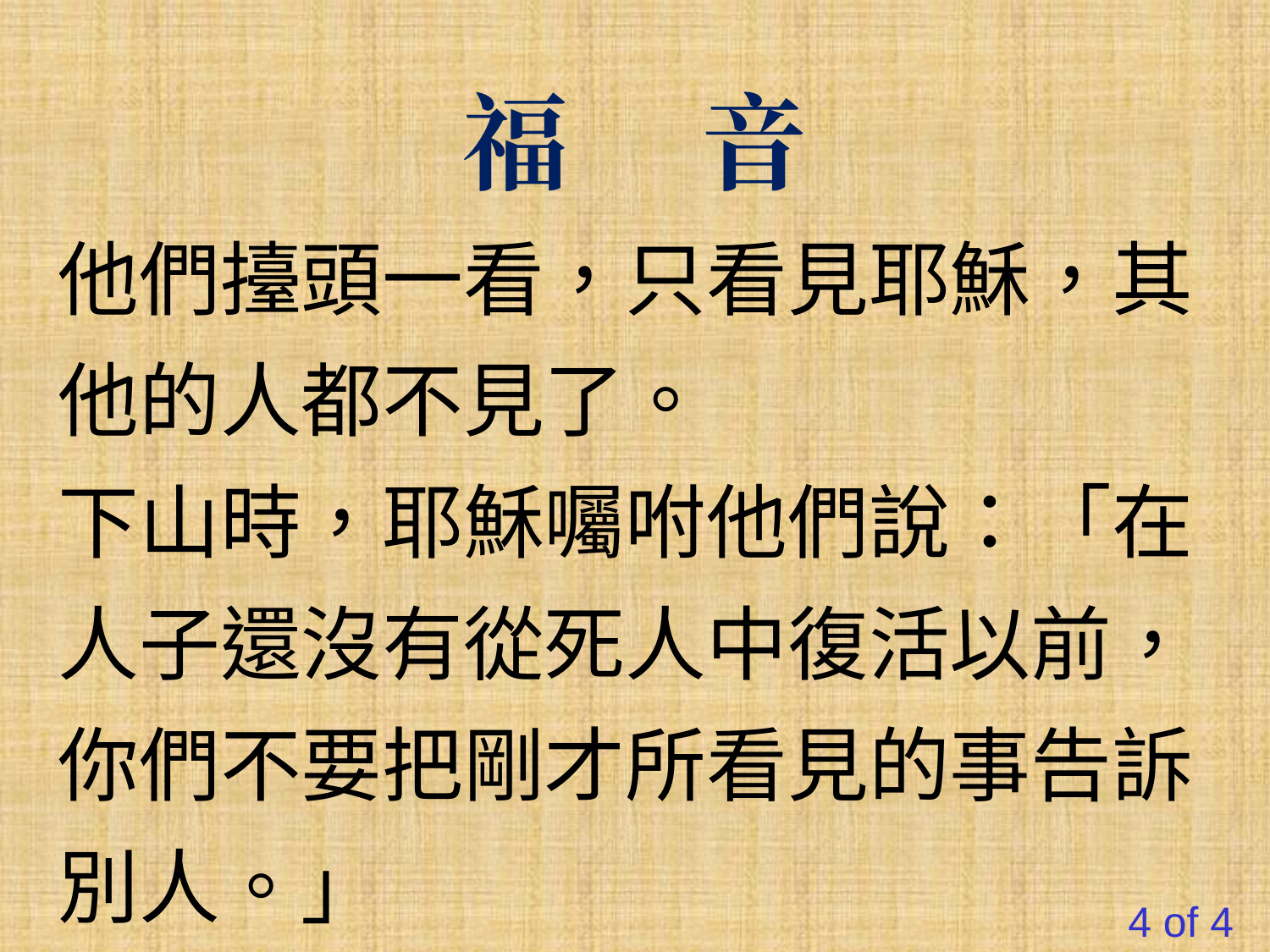

福     音
他們擡頭一看，只看見耶穌，其他的人都不見了。
下山時，耶穌囑咐他們說：「在人子還沒有從死人中復活以前，你們不要把剛才所看見的事告訴別人。」
4 of 4